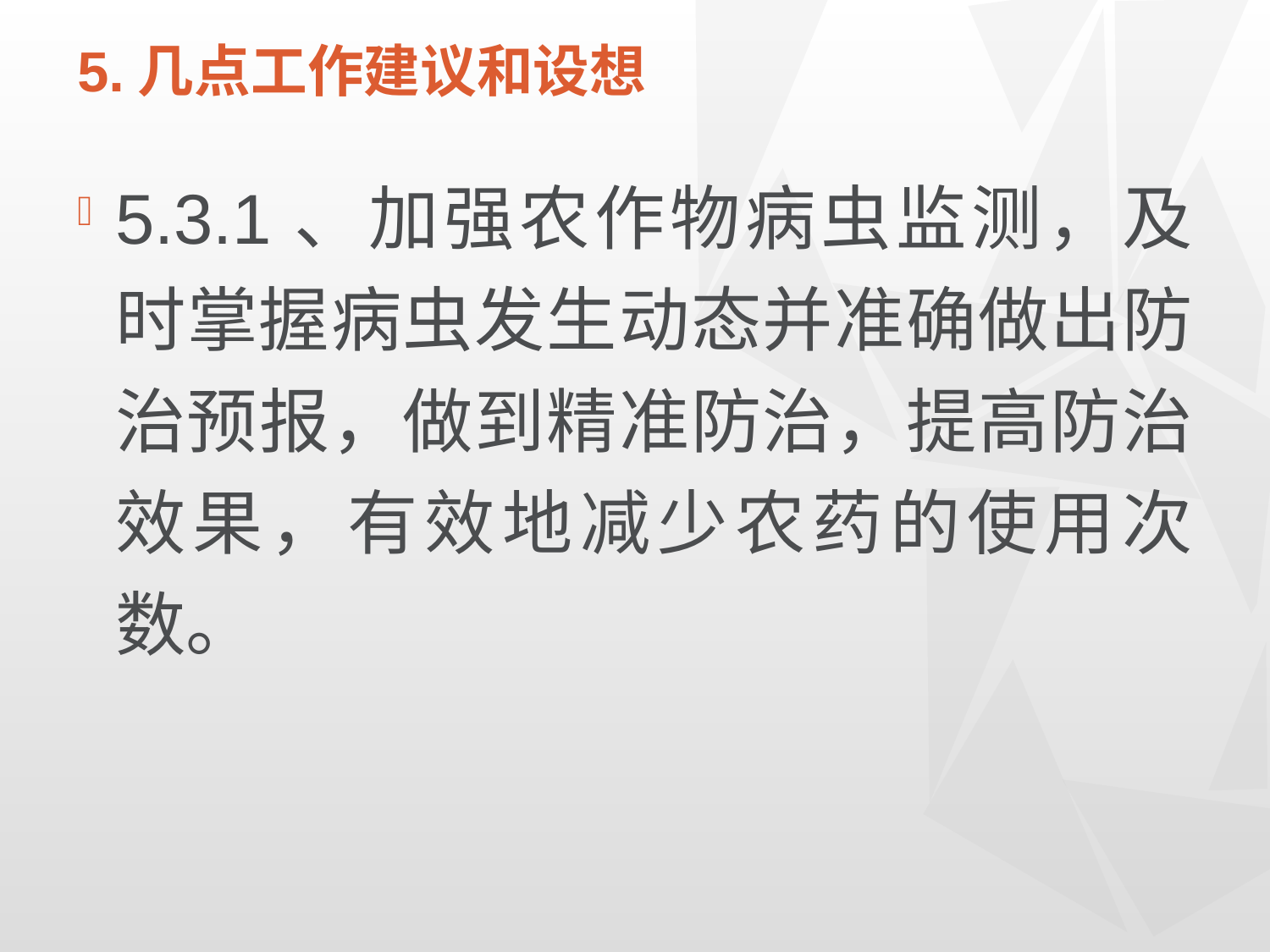

# 5.几点工作建议和设想
5.3.1、加强农作物病虫监测，及时掌握病虫发生动态并准确做出防治预报，做到精准防治，提高防治效果，有效地减少农药的使用次数。